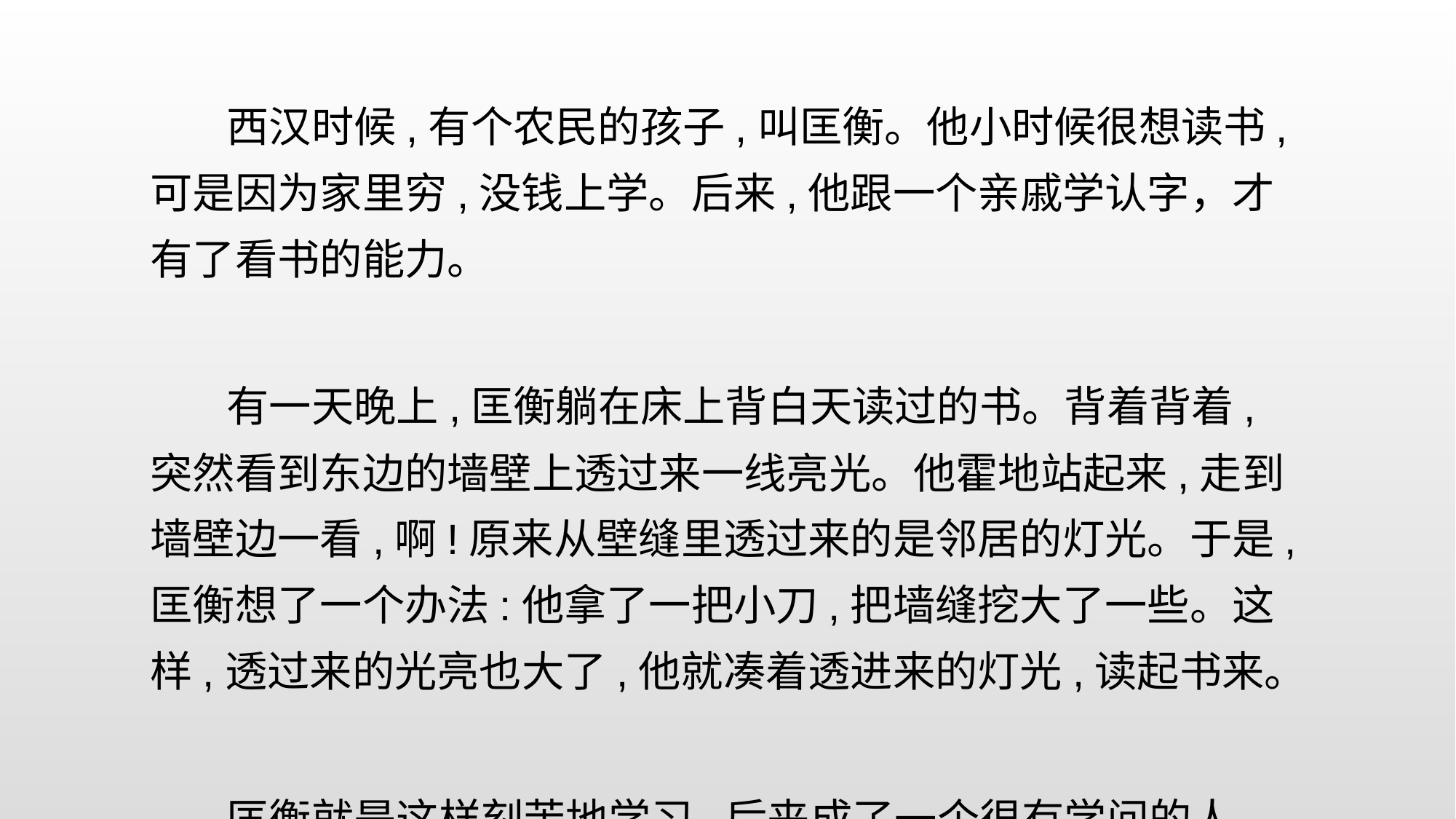

西汉时候,有个农民的孩子,叫匡衡。他小时候很想读书,可是因为家里穷,没钱上学。后来,他跟一个亲戚学认字，才有了看书的能力。
       有一天晚上,匡衡躺在床上背白天读过的书。背着背着,突然看到东边的墙壁上透过来一线亮光。他霍地站起来,走到墙壁边一看,啊!原来从壁缝里透过来的是邻居的灯光。于是,匡衡想了一个办法:他拿了一把小刀,把墙缝挖大了一些。这样,透过来的光亮也大了,他就凑着透进来的灯光,读起书来。
       匡衡就是这样刻苦地学习,后来成了一个很有学问的人。